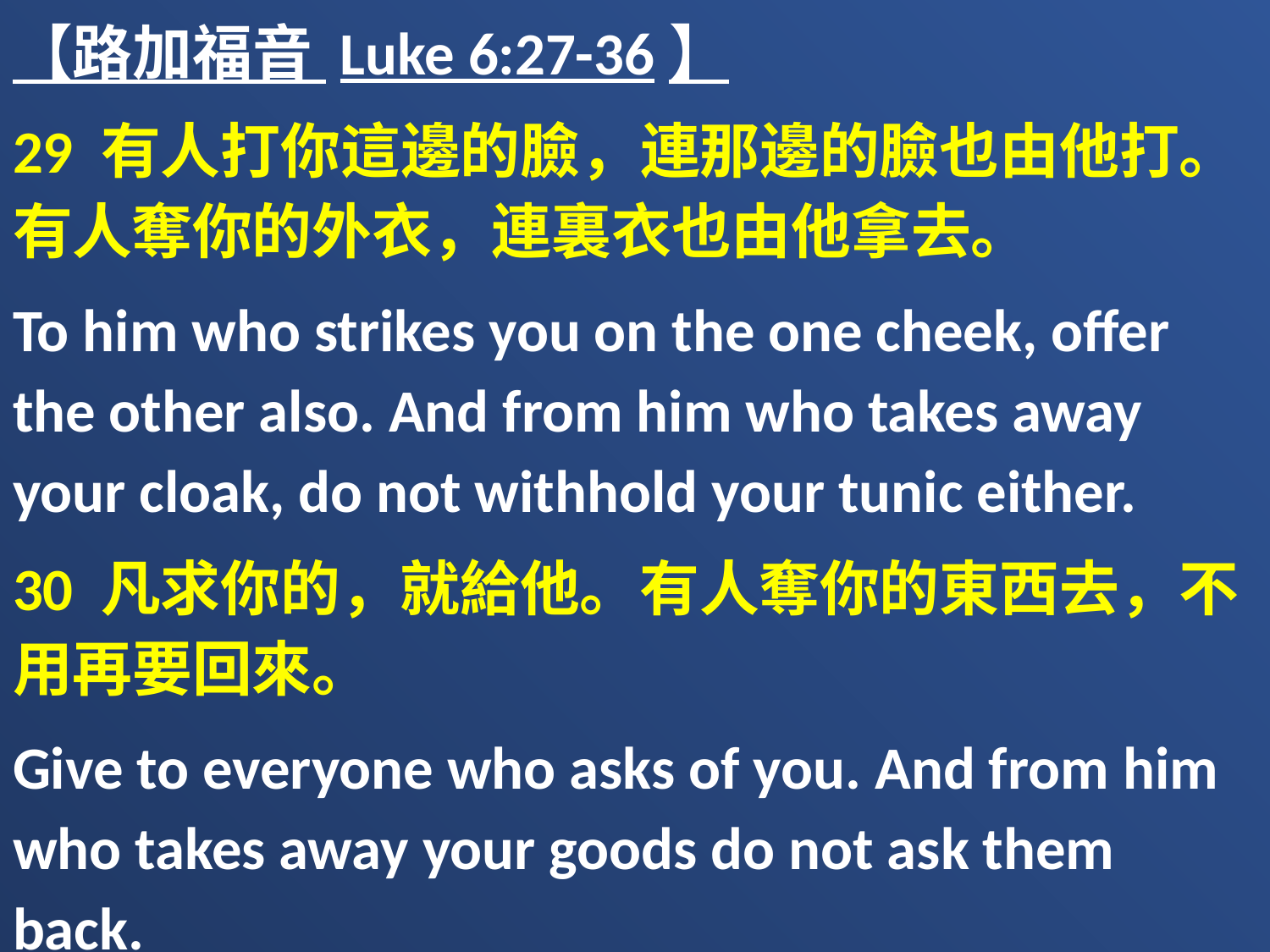

【路加福音 Luke 6:27-36】
29 有人打你這邊的臉，連那邊的臉也由他打。有人奪你的外衣，連裏衣也由他拿去。
To him who strikes you on the one cheek, offer the other also. And from him who takes away your cloak, do not withhold your tunic either.
30 凡求你的，就給他。有人奪你的東西去，不用再要回來。
Give to everyone who asks of you. And from him who takes away your goods do not ask them back.